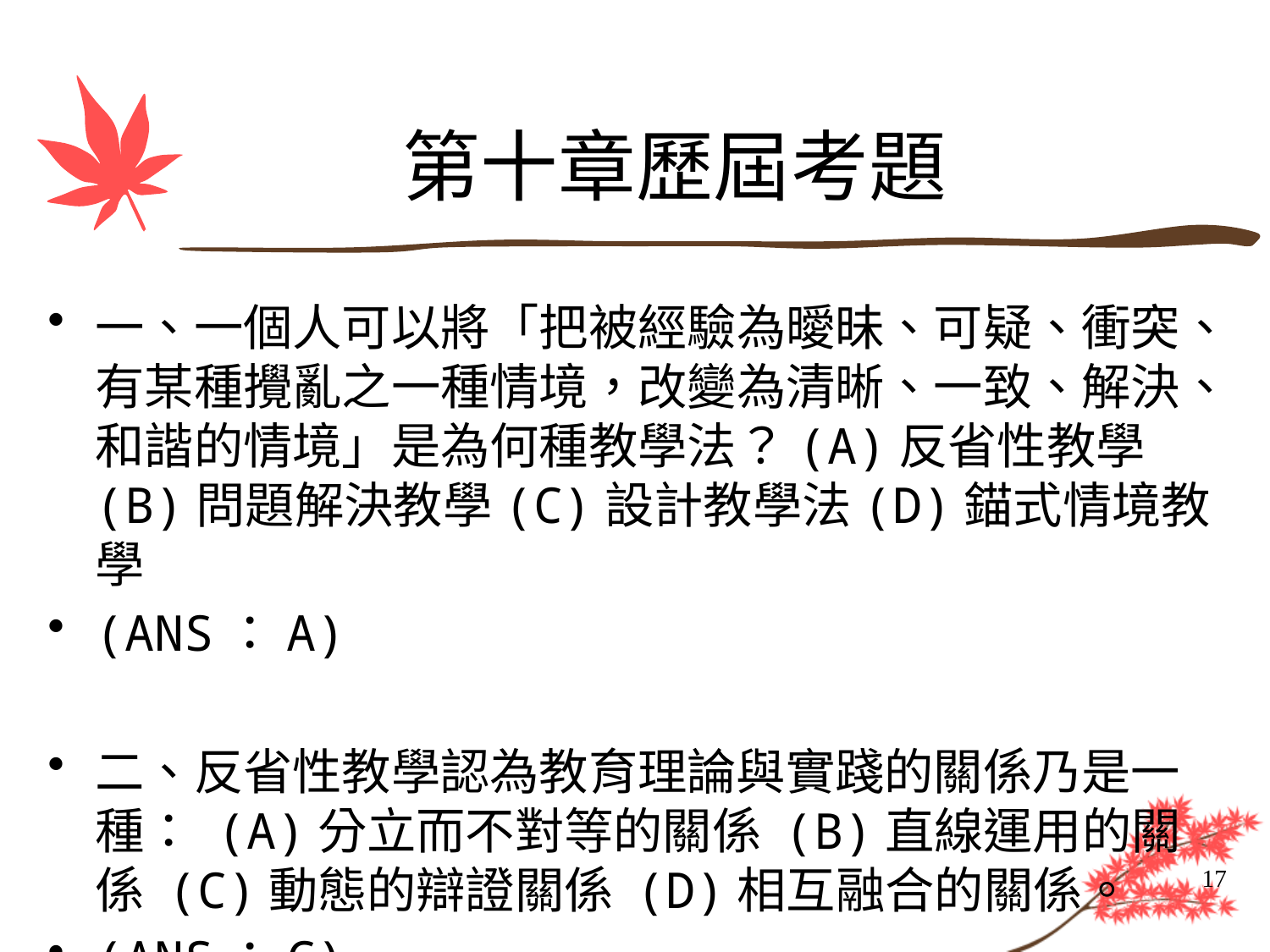

# 第十章歷屆考題
一、一個人可以將「把被經驗為曖昧、可疑、衝突、有某種攪亂之一種情境，改變為清晰、一致、解決、和諧的情境」是為何種教學法？(A)反省性教學(B)問題解決教學(C)設計教學法(D)錨式情境教學
(ANS：A)

二、反省性教學認為教育理論與實踐的關係乃是一種： (A)分立而不對等的關係 (B)直線運用的關係 (C)動態的辯證關係 (D)相互融合的關係。
(ANS：C)

17